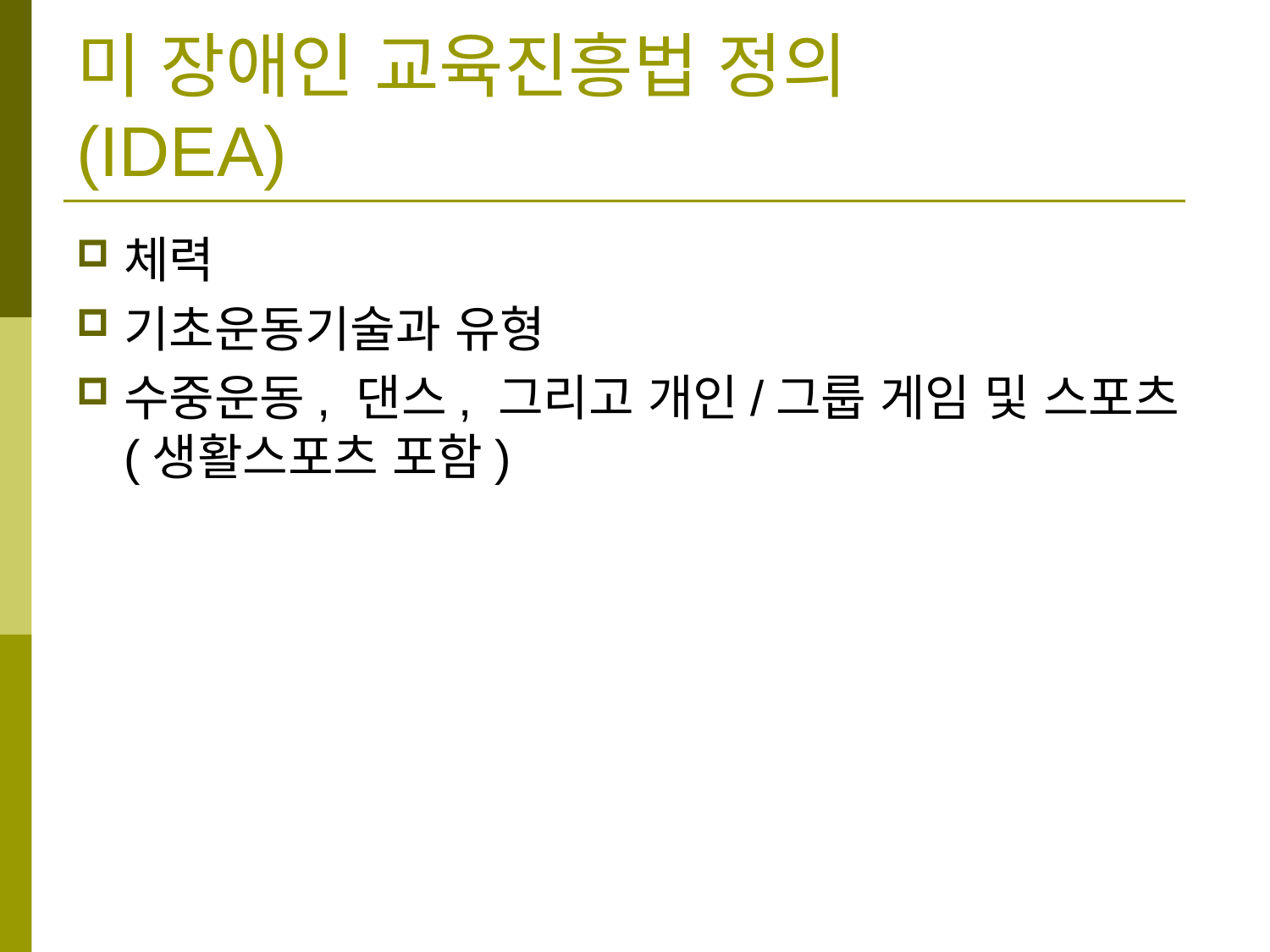

미 장애인 교육진흥법 정의
(IDEA)
체력
기초운동기술과 유형
수중운동, 댄스, 그리고 개인/그룹 게임 및 스포츠(생활스포츠 포함)